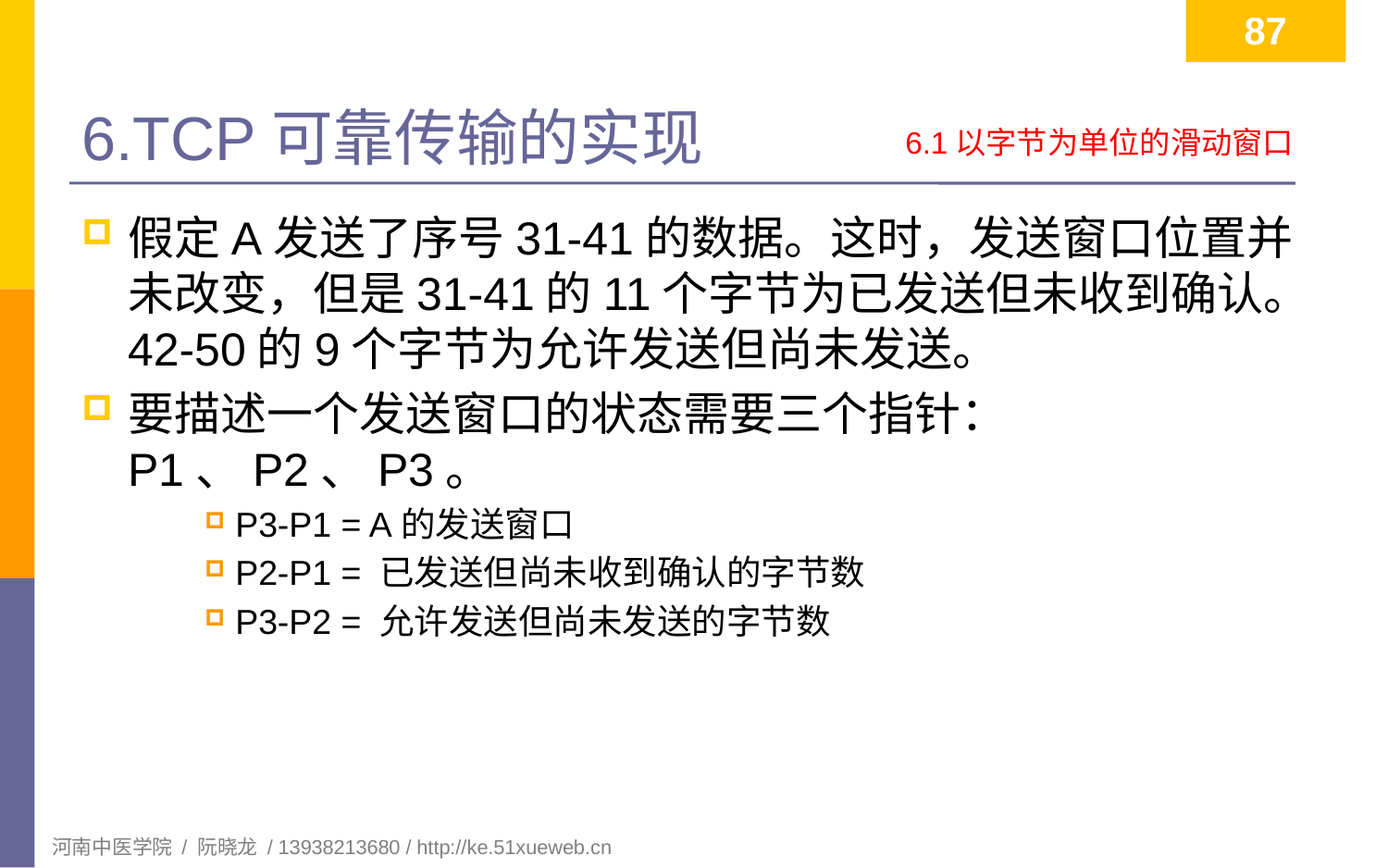

87
# 6.TCP可靠传输的实现
6.1以字节为单位的滑动窗口
假定A发送了序号31-41的数据。这时，发送窗口位置并未改变，但是31-41的11个字节为已发送但未收到确认。42-50的9个字节为允许发送但尚未发送。
要描述一个发送窗口的状态需要三个指针：P1、P2、P3。
P3-P1 = A的发送窗口
P2-P1 = 已发送但尚未收到确认的字节数
P3-P2 = 允许发送但尚未发送的字节数